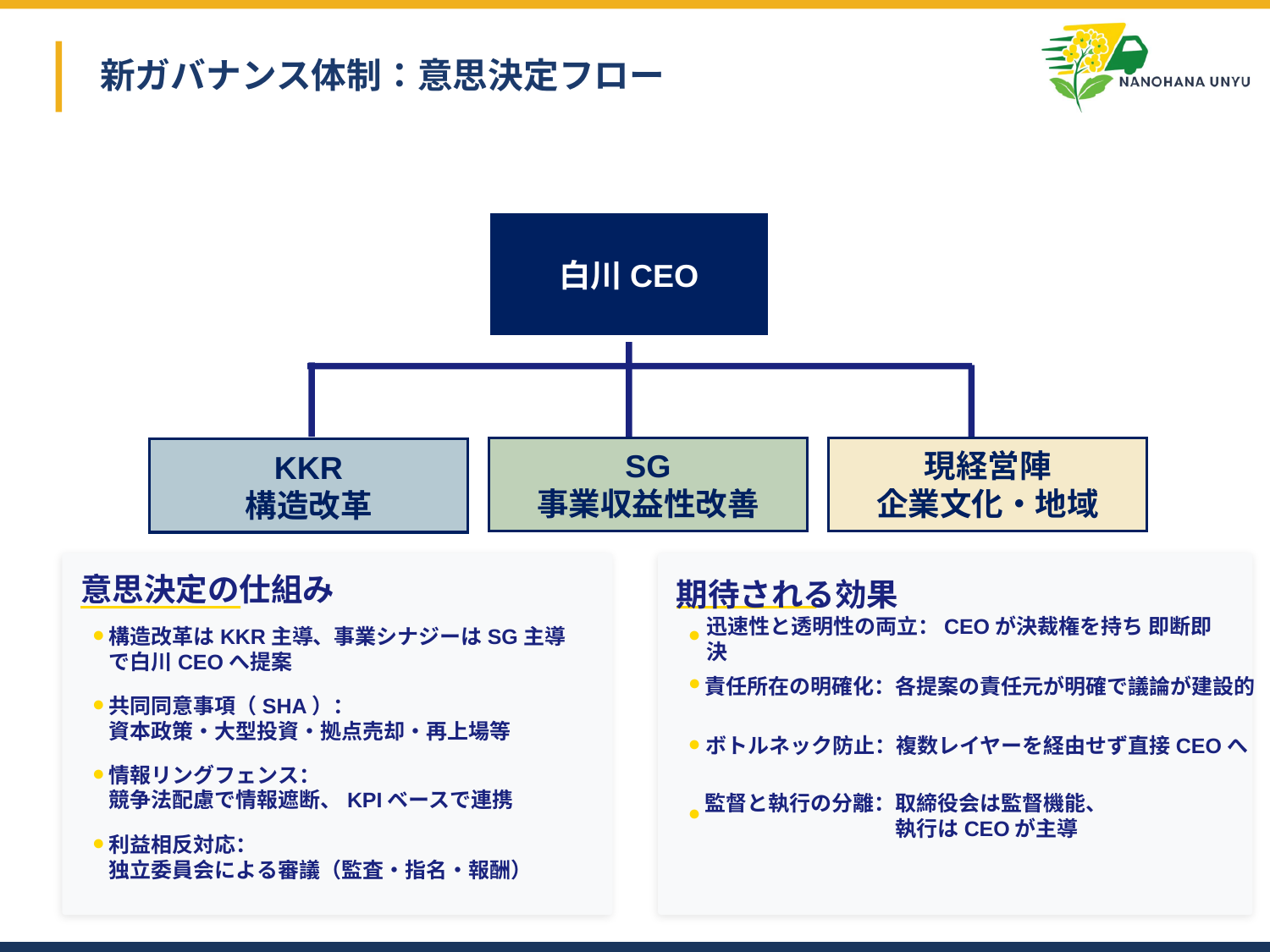

# 新ガバナンス体制：意思決定フロー
白川CEO
白川
CEO

SG
事業収益性改善
現経営陣
企業文化・地域
KKR
構造改革
KKR
経営陣

意思決定の仕組み
期待される効果

●
構造改革はKKR主導、事業シナジーはSG主導で白川CEOへ提案
●
迅速性と透明性の両立：CEOが決裁権を持ち 即断即決
責任所在の明確化：各提案の責任元が明確で議論が建設的
●
●
共同同意事項（SHA）：
資本政策・大型投資・拠点売却・再上場等
ボトルネック防止：複数レイヤーを経由せず直接CEOへ
●
●
情報リングフェンス：
競争法配慮で情報遮断、KPIベースで連携
監督と執行の分離：取締役会は監督機能、
　　　　　　　　　執行はCEOが主導
●
●
利益相反対応：
独立委員会による審議（監査・指名・報酬）